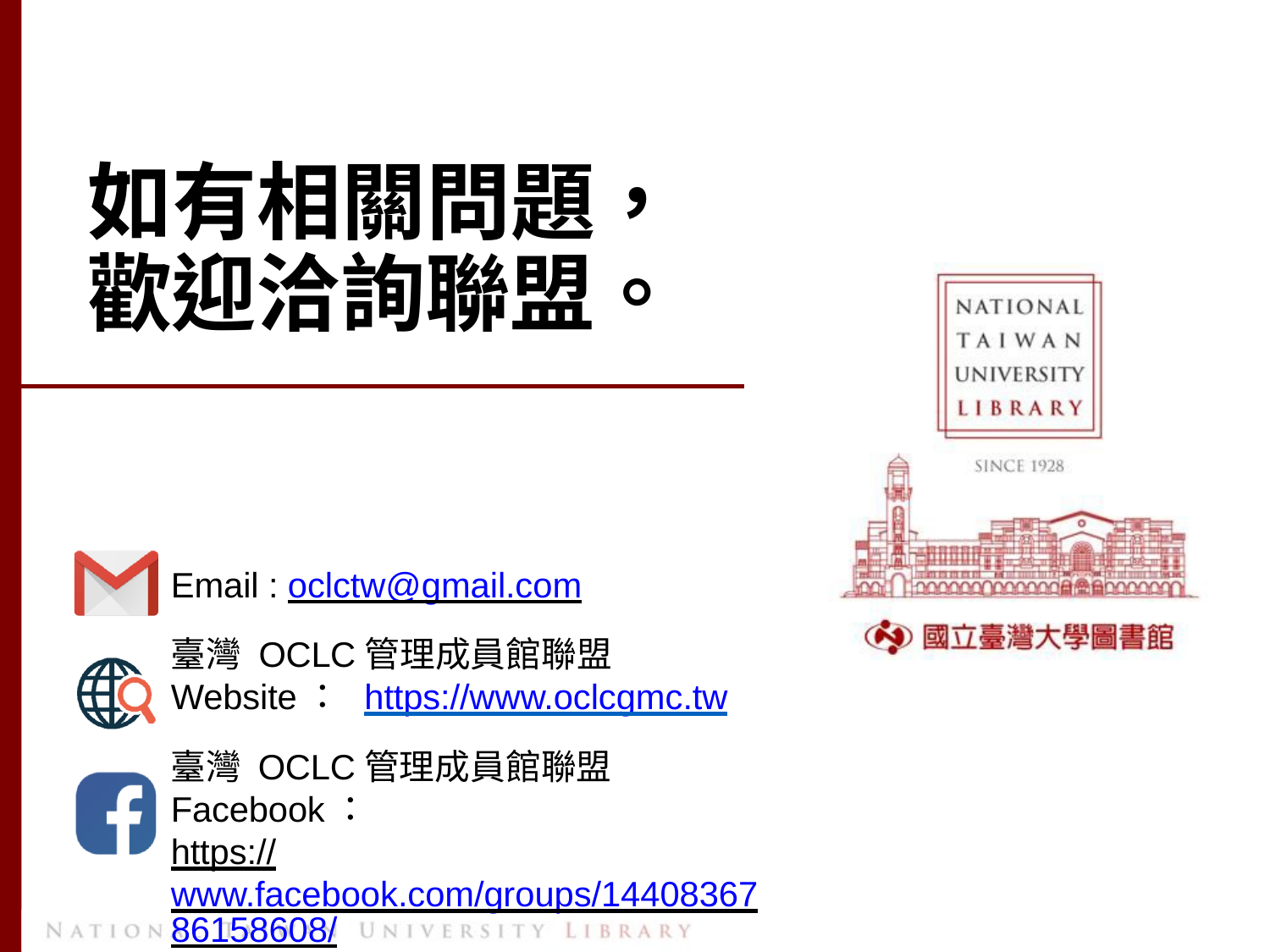

# 如有相關問題， 歡迎洽詢聯盟。

Email : oclctw@gmail.com

臺灣OCLC管理成員館聯盟Website：  https://www.oclcgmc.tw

臺灣 OCLC管理成員館聯盟 Facebook：
https://www.facebook.com/groups/1440836786158608/